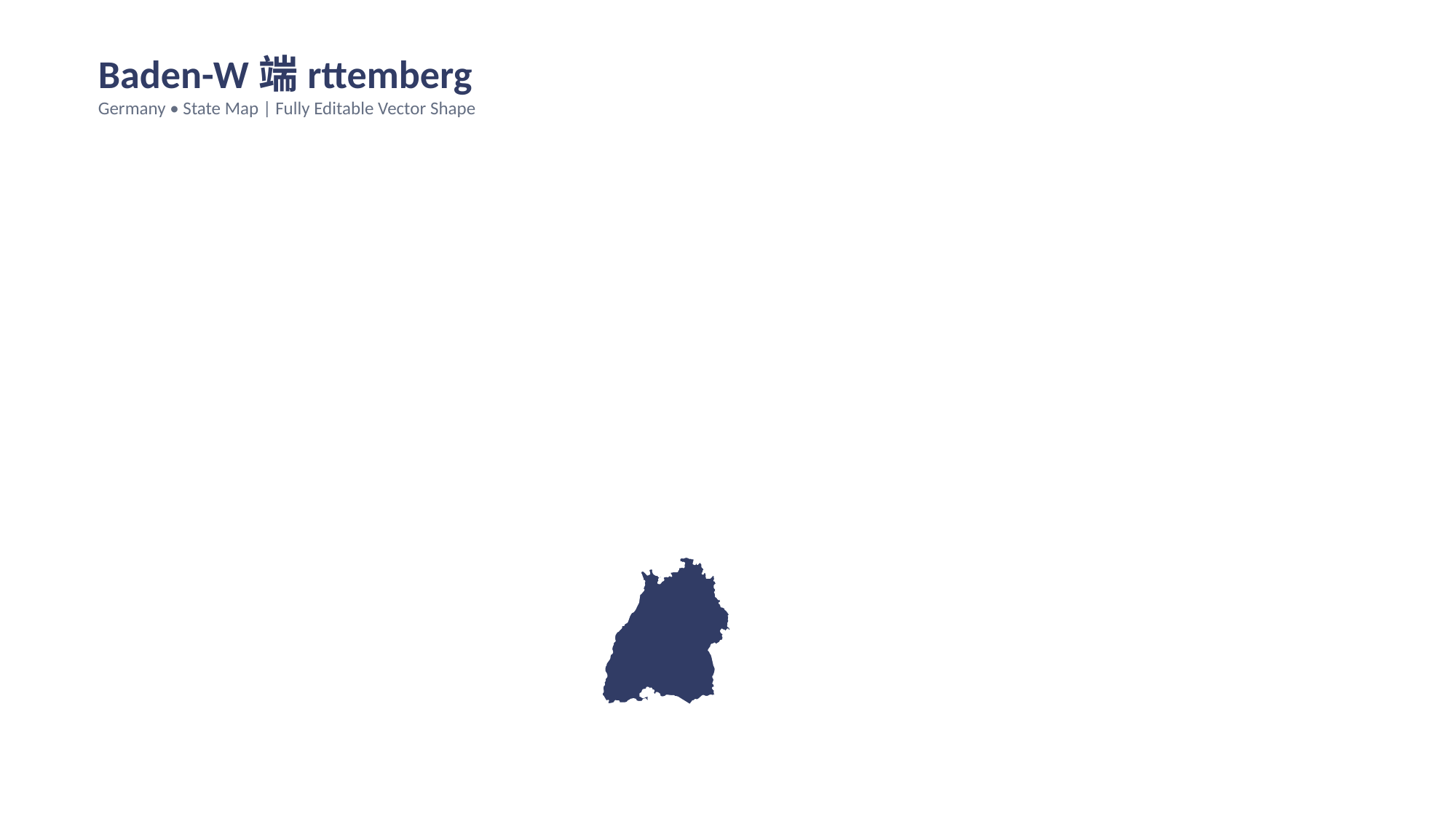

Baden-W端rttemberg
Germany • State Map | Fully Editable Vector Shape